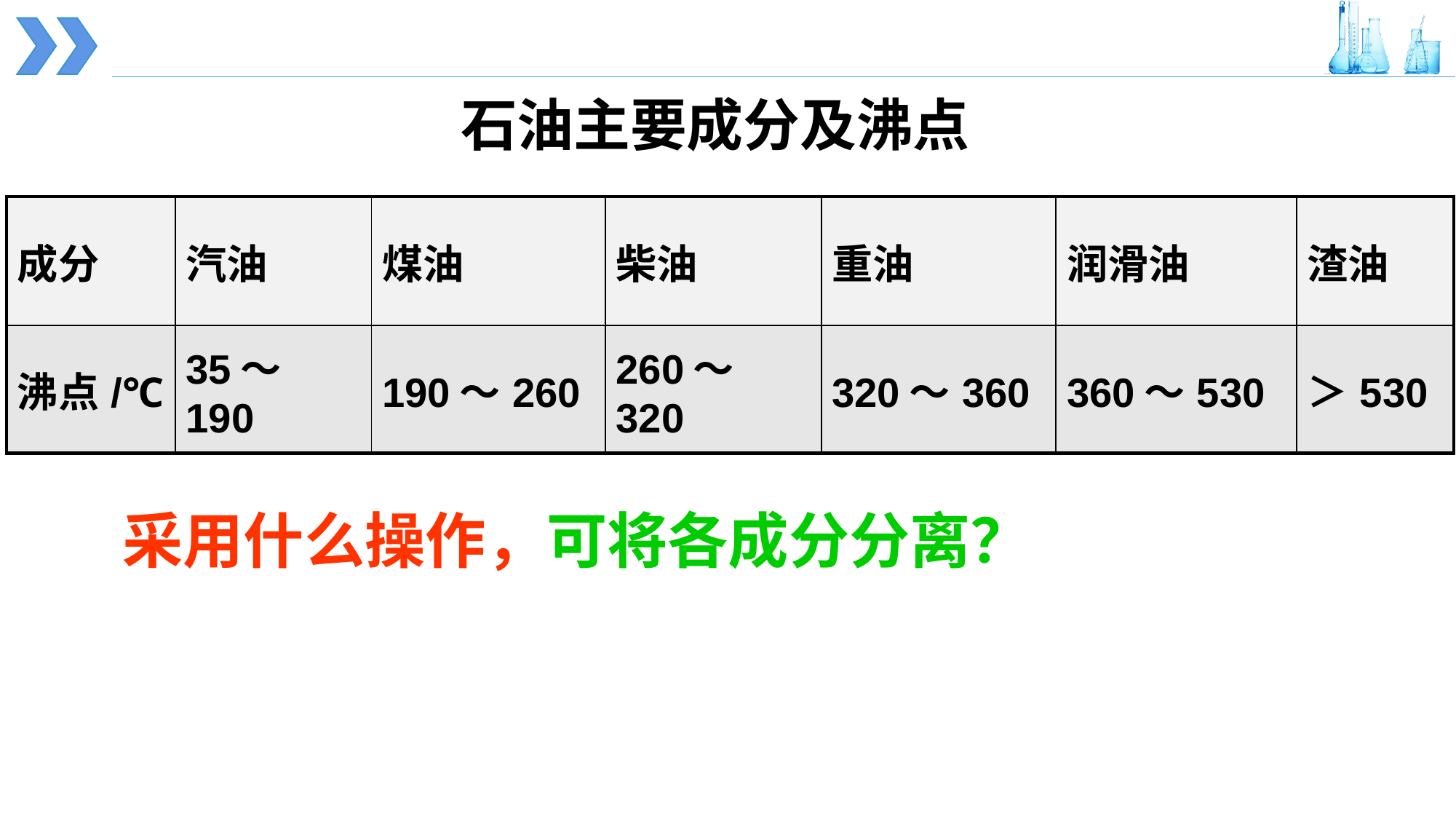

石油主要成分及沸点
| 成分 | 汽油 | 煤油 | 柴油 | 重油 | 润滑油 | 渣油 |
| --- | --- | --- | --- | --- | --- | --- |
| 沸点/℃ | 35～190 | 190～260 | 260～320 | 320～360 | 360～530 | ＞530 |
采用什么操作，可将各成分分离？